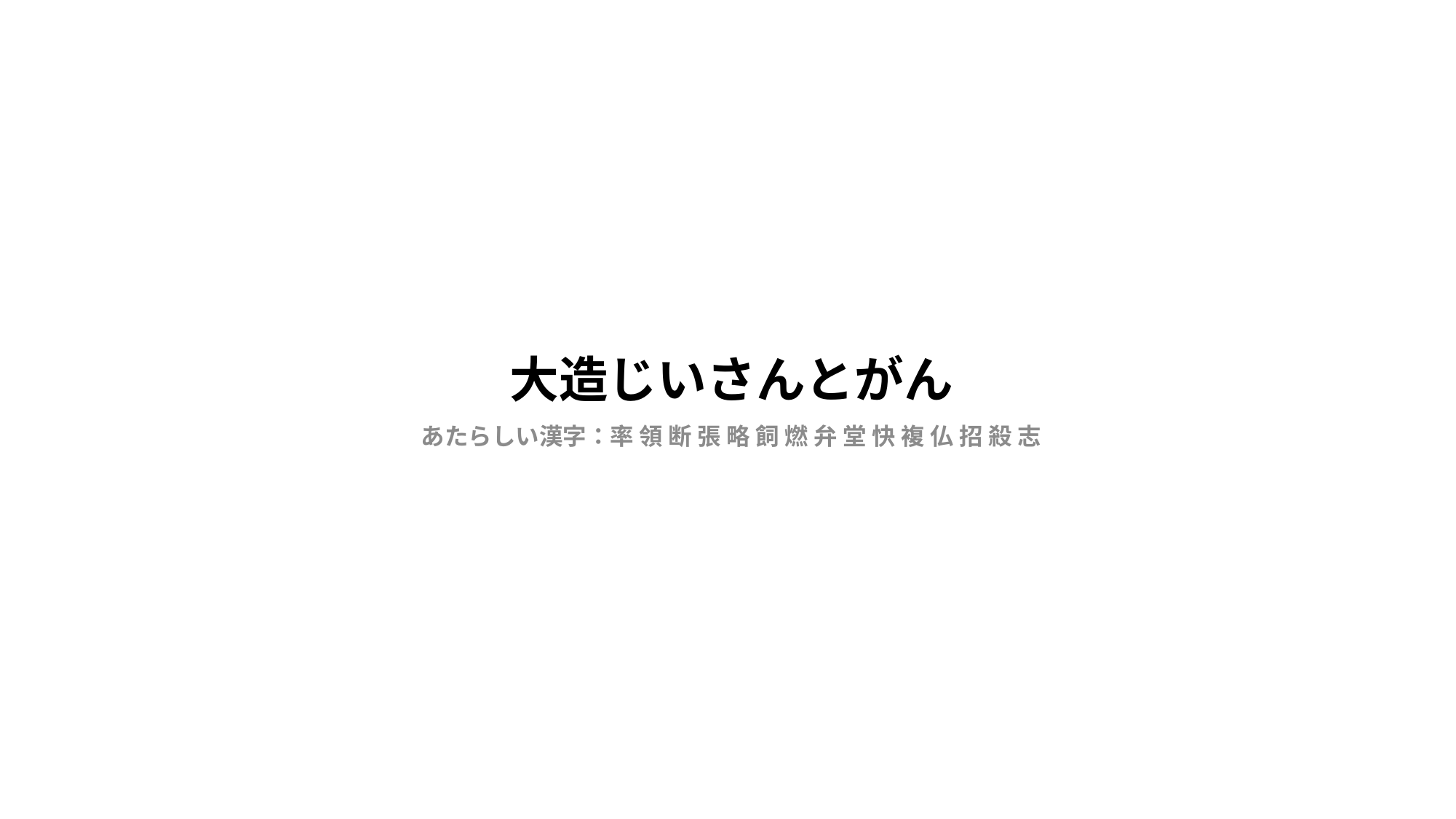

# 大造じいさんとがん
あたらしい漢字：率 領 断 張 略 飼 燃 弁 堂 快 複 仏 招 殺 志